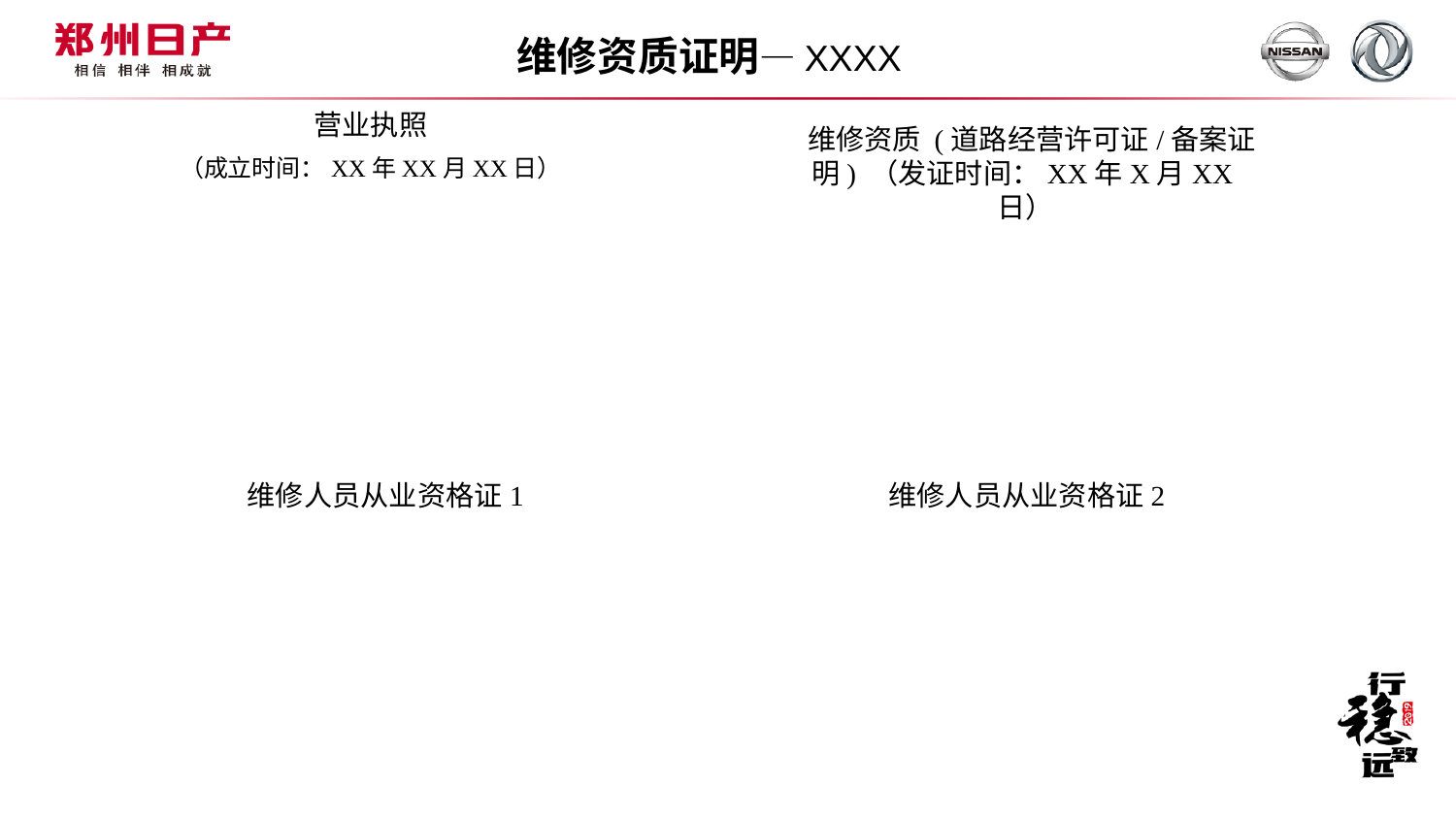

维修资质证明—XXXX
营业执照
（成立时间：XX年XX月XX日）
 维修资质 (道路经营许可证/备案证明) （发证时间：XX年X月XX日）
维修人员从业资格证1
维修人员从业资格证2